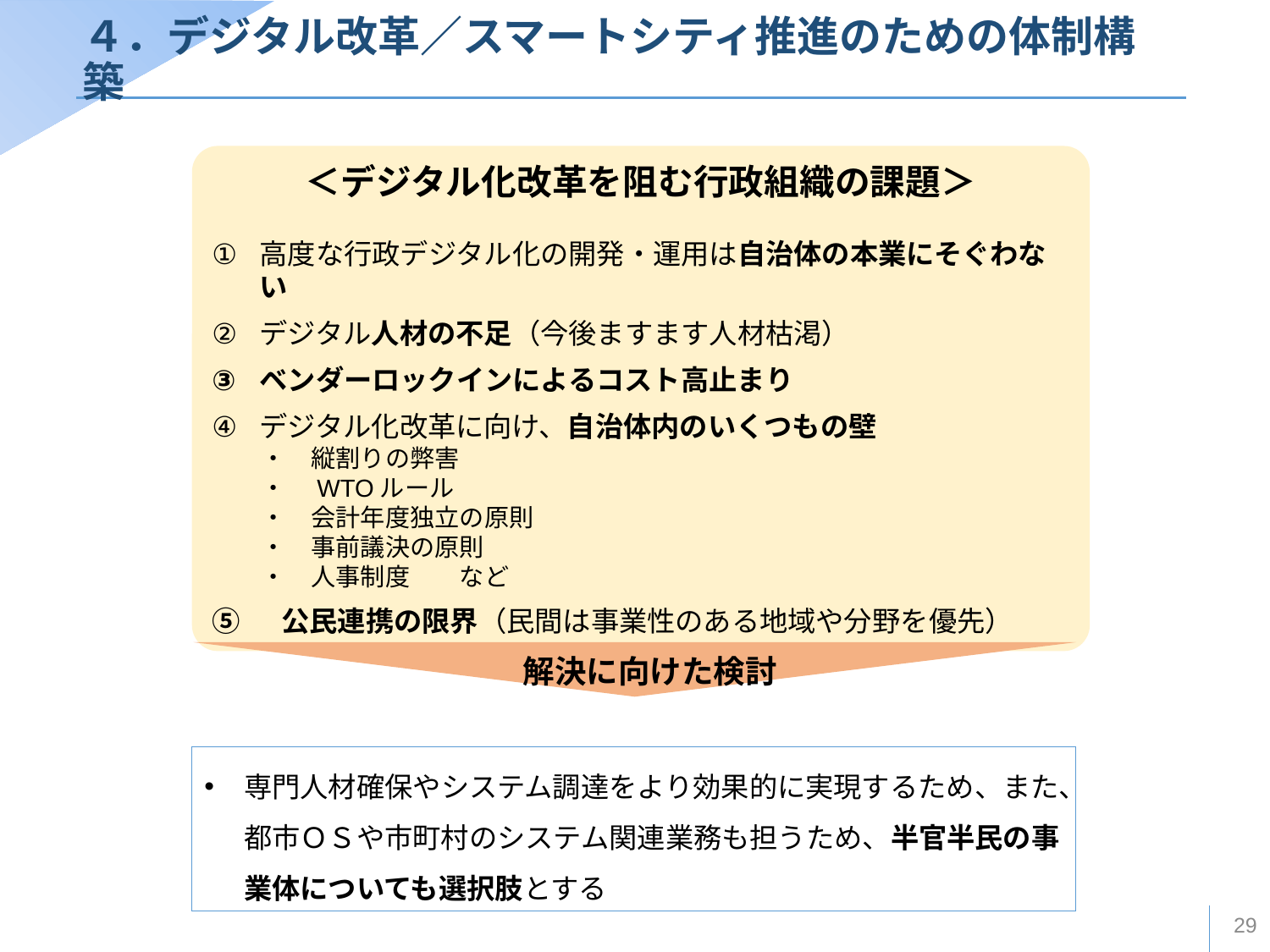

# ４．デジタル改革／スマートシティ推進のための体制構築
＜デジタル化改革を阻む行政組織の課題＞

高度な行政デジタル化の開発・運用は自治体の本業にそぐわない

デジタル人材の不足（今後ますます人材枯渇）

ベンダーロックインによるコスト高止まり

デジタル化改革に向け、自治体内のいくつもの壁
　　・　縦割りの弊害
　　・　WTOルール
　　・　会計年度独立の原則
　　・　事前議決の原則
　　・　人事制度　　など

➄　 公民連携の限界（民間は事業性のある地域や分野を優先）

解決に向けた検討
専門人材確保やシステム調達をより効果的に実現するため、また、都市ＯＳや市町村のシステム関連業務も担うため、半官半民の事業体についても選択肢とする
29